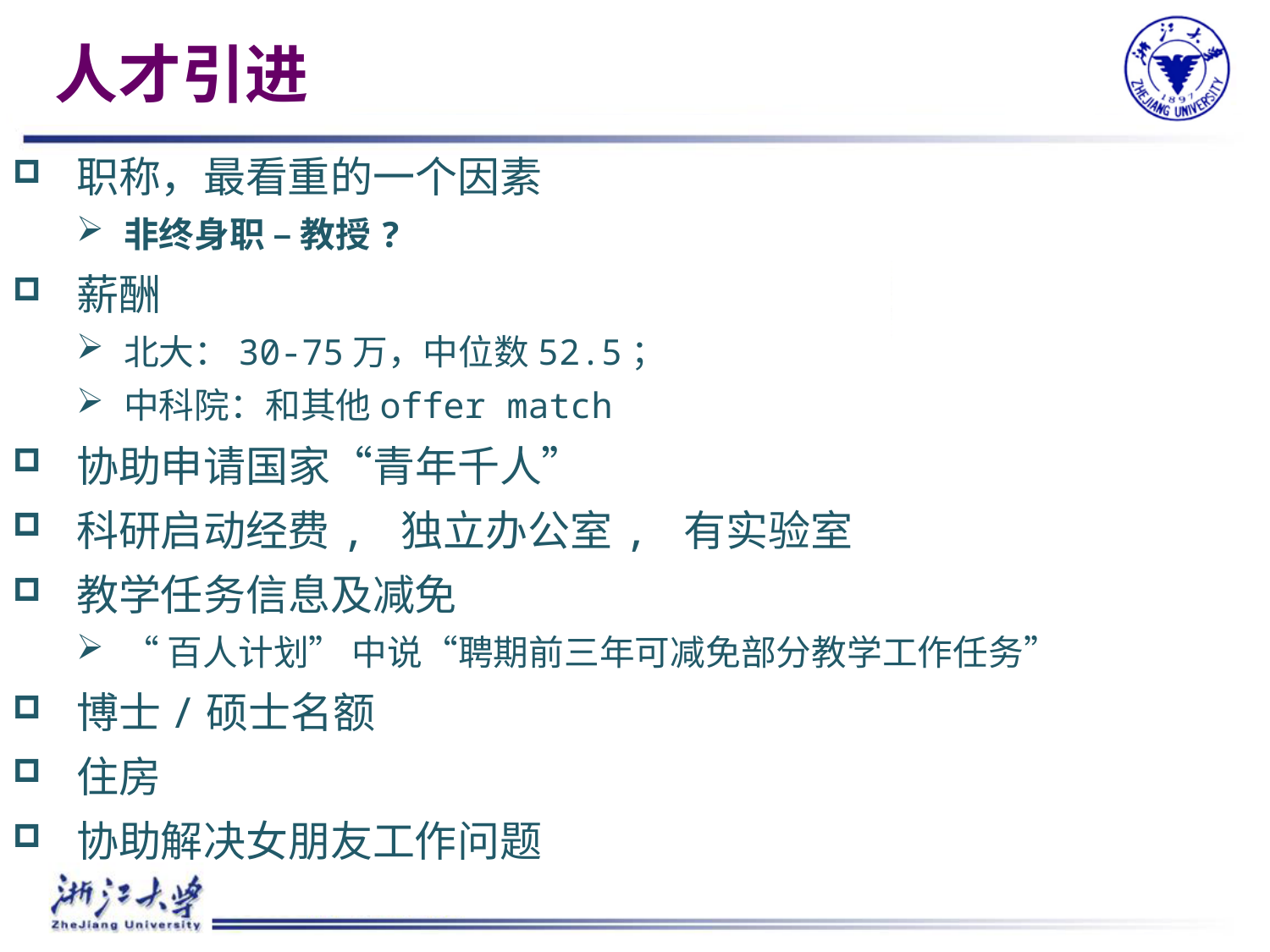

# 人才引进
职称，最看重的一个因素
非终身职 – 教授?
薪酬
北大：30-75万，中位数52.5；
中科院：和其他offer match
协助申请国家“青年千人”
科研启动经费, 独立办公室, 有实验室
教学任务信息及减免
“百人计划” 中说“聘期前三年可减免部分教学工作任务”
博士/硕士名额
住房
协助解决女朋友工作问题